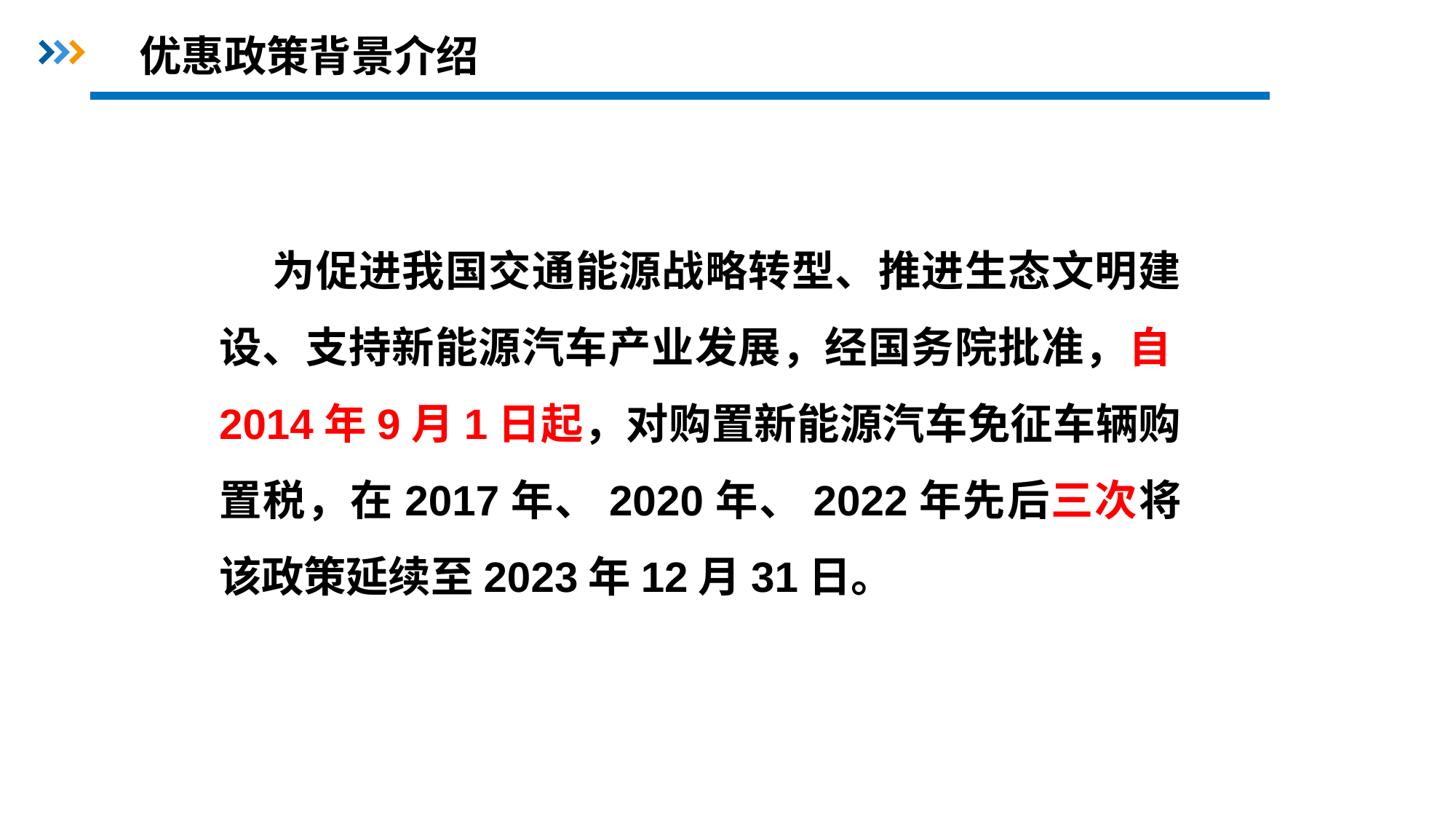

优惠政策背景介绍
    为促进我国交通能源战略转型、推进生态文明建设、支持新能源汽车产业发展，经国务院批准，自2014年9月1日起，对购置新能源汽车免征车辆购置税，在2017年、2020年、2022年先后三次将该政策延续至2023年12月31日。